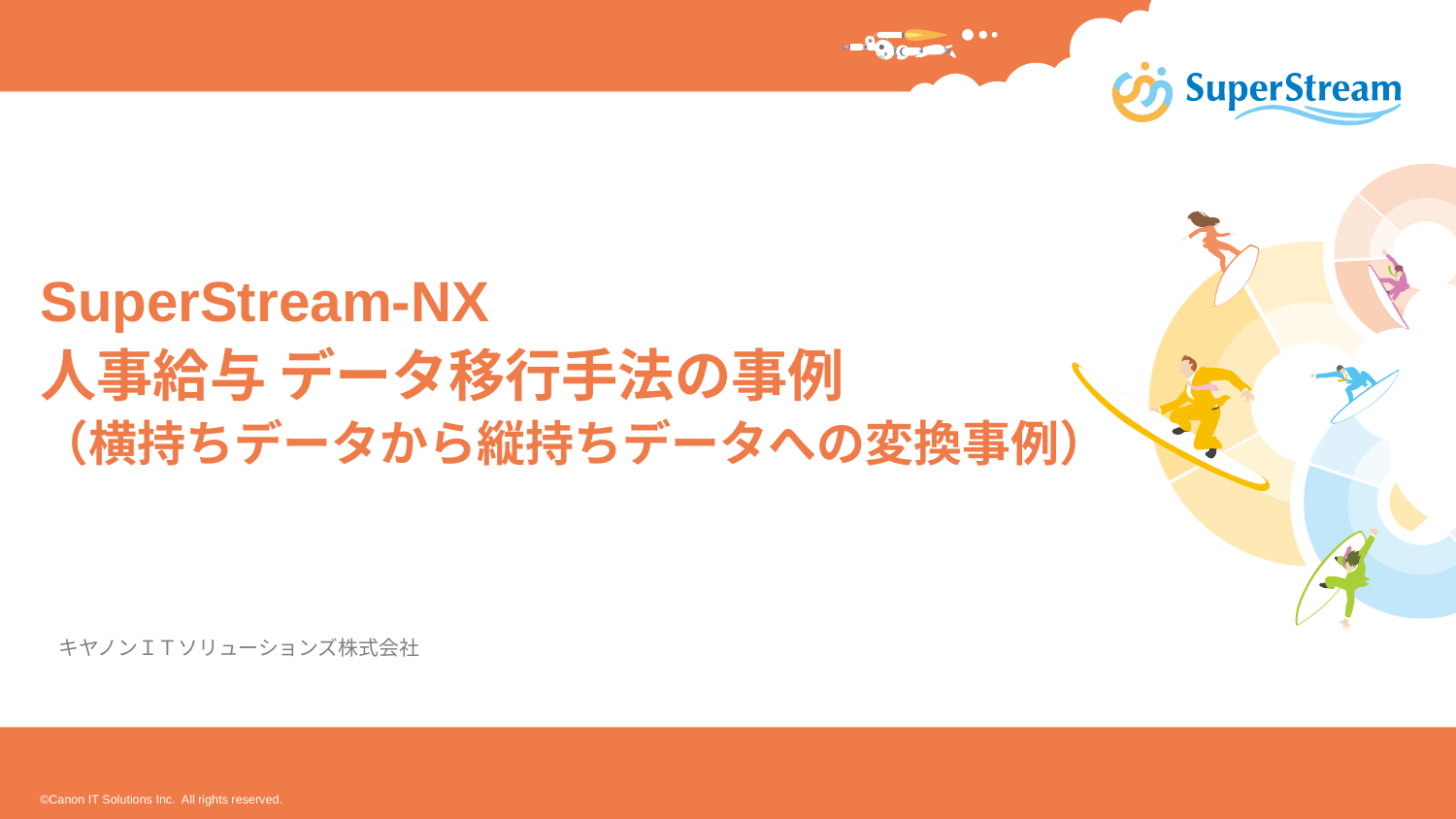

# SuperStream-NX 人事給与 データ移行手法の事例 （横持ちデータから縦持ちデータへの変換事例）
キヤノンＩＴソリューションズ株式会社
©Canon IT Solutions Inc.  All rights reserved.